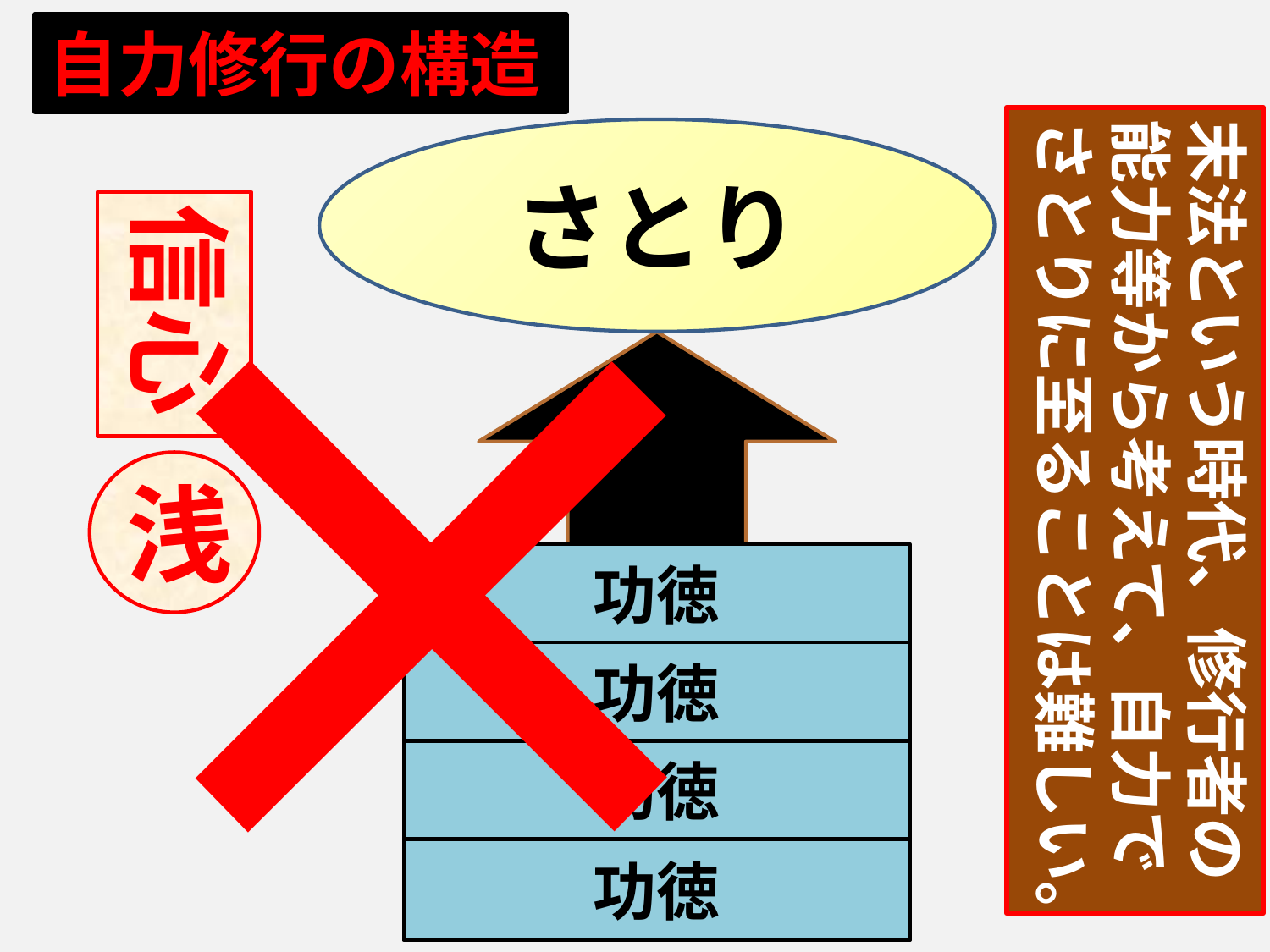

×
自力修行の構造
末法という時代、修行者の能力等から考えて、自力でさとりに至ることは難しい。
さとり
信心

浅
功徳
功徳
功徳
功徳